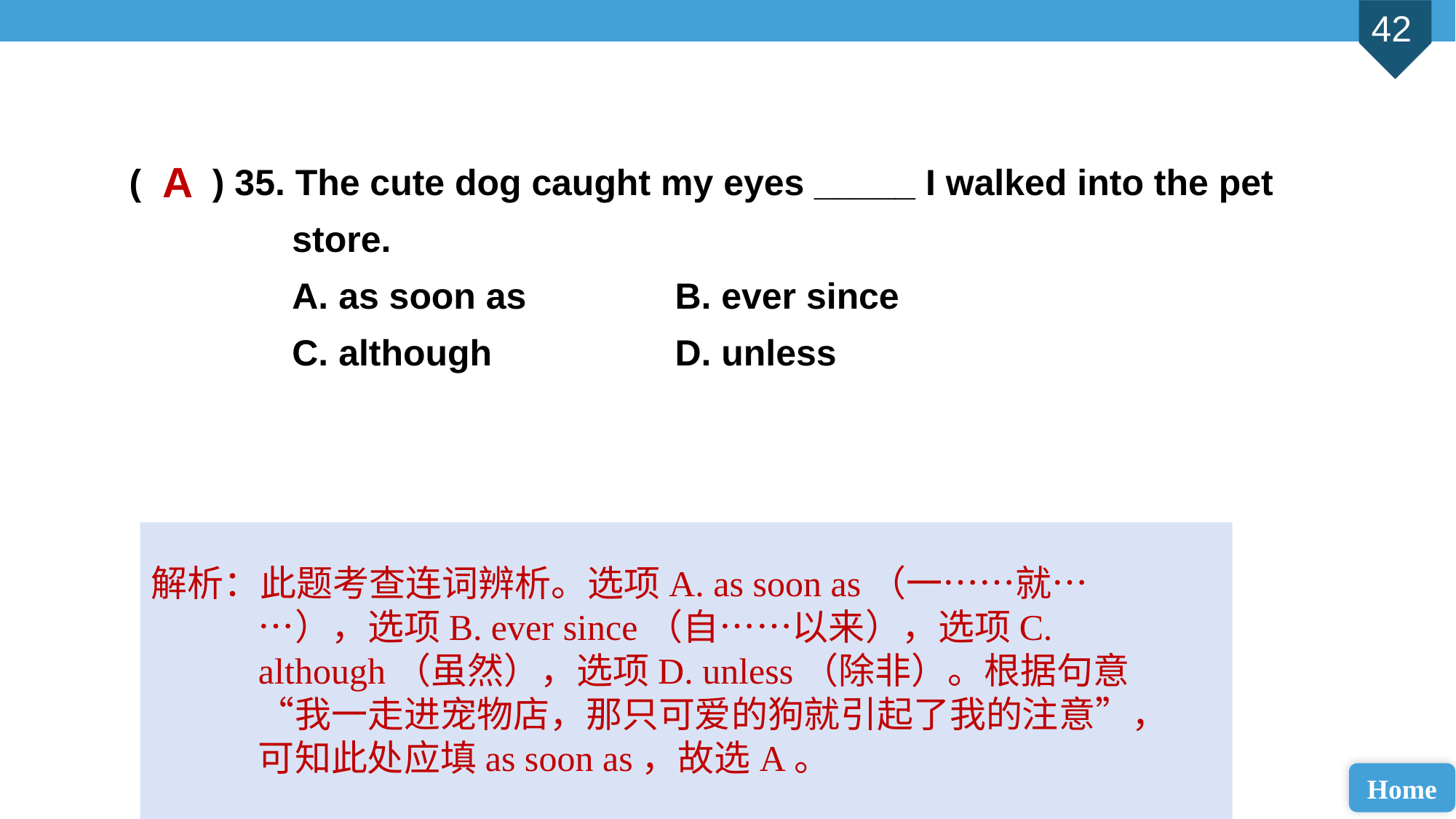

(       ) 35. The cute dog caught my eyes _____ I walked into the pet
                store.
                A. as soon as 		B. ever since
                C. although 		D. unless
A

解析：此题考查连词辨析。选项A. as soon as（一……就……），选项B. ever since（自……以来），选项C. although（虽然），选项D. unless（除非）。根据句意“我一走进宠物店，那只可爱的狗就引起了我的注意”，可知此处应填as soon as，故选A。